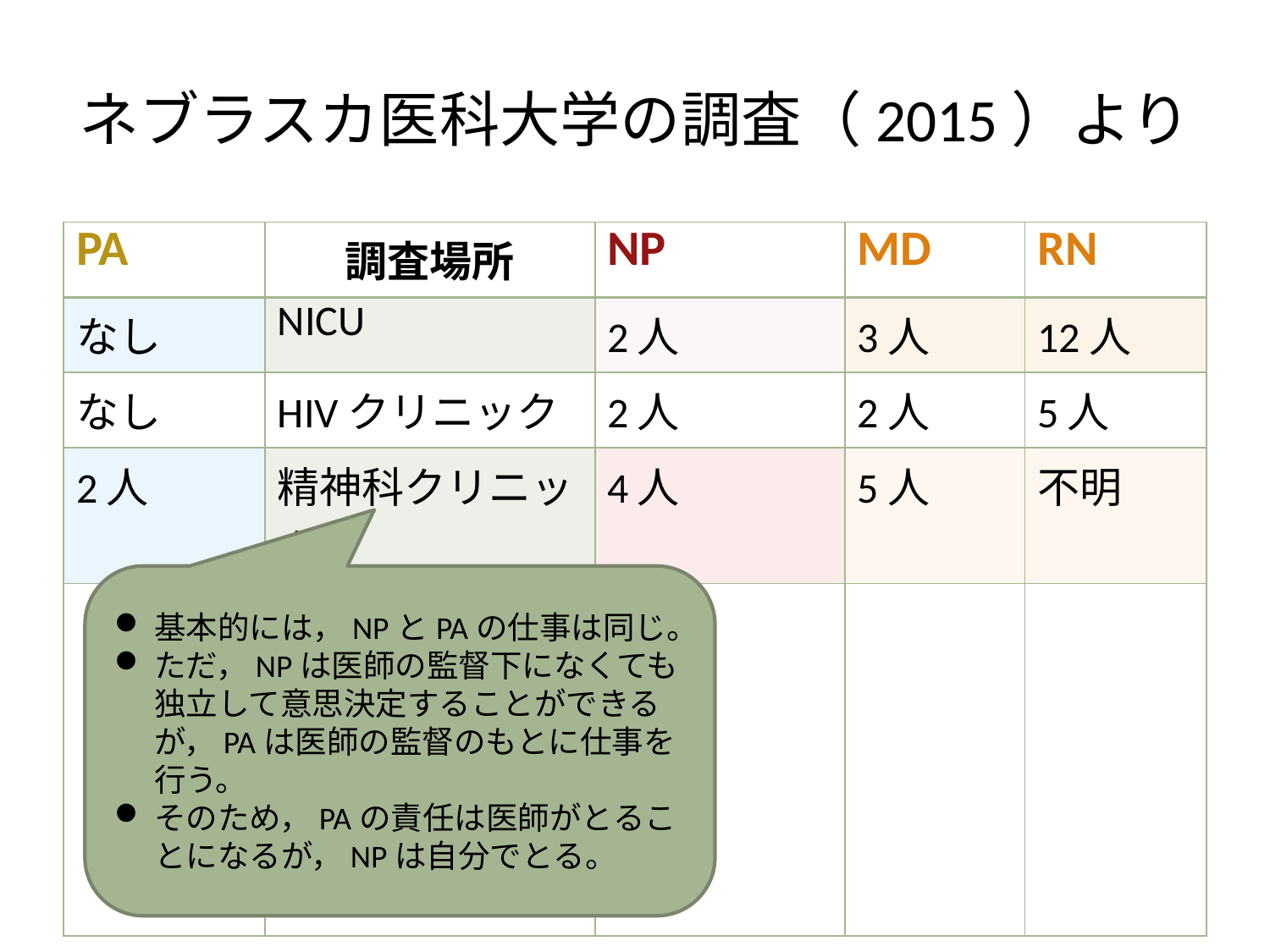

# ネブラスカ医科大学の調査（2015）より
| PA | 調査場所 | NP | MD | RN |
| --- | --- | --- | --- | --- |
| なし | NICU | 2人 | 3人 | 12人 |
| なし | HIVクリニック | 2人 | 2人 | 5人 |
| 2人 | 精神科クリニック | 4人 | 5人 | 不明 |
|  |  |  |  |  |
基本的には，NPとPAの仕事は同じ。
ただ，NPは医師の監督下になくても独立して意思決定することができるが，PAは医師の監督のもとに仕事を行う。
そのため，PAの責任は医師がとることになるが，NPは自分でとる。